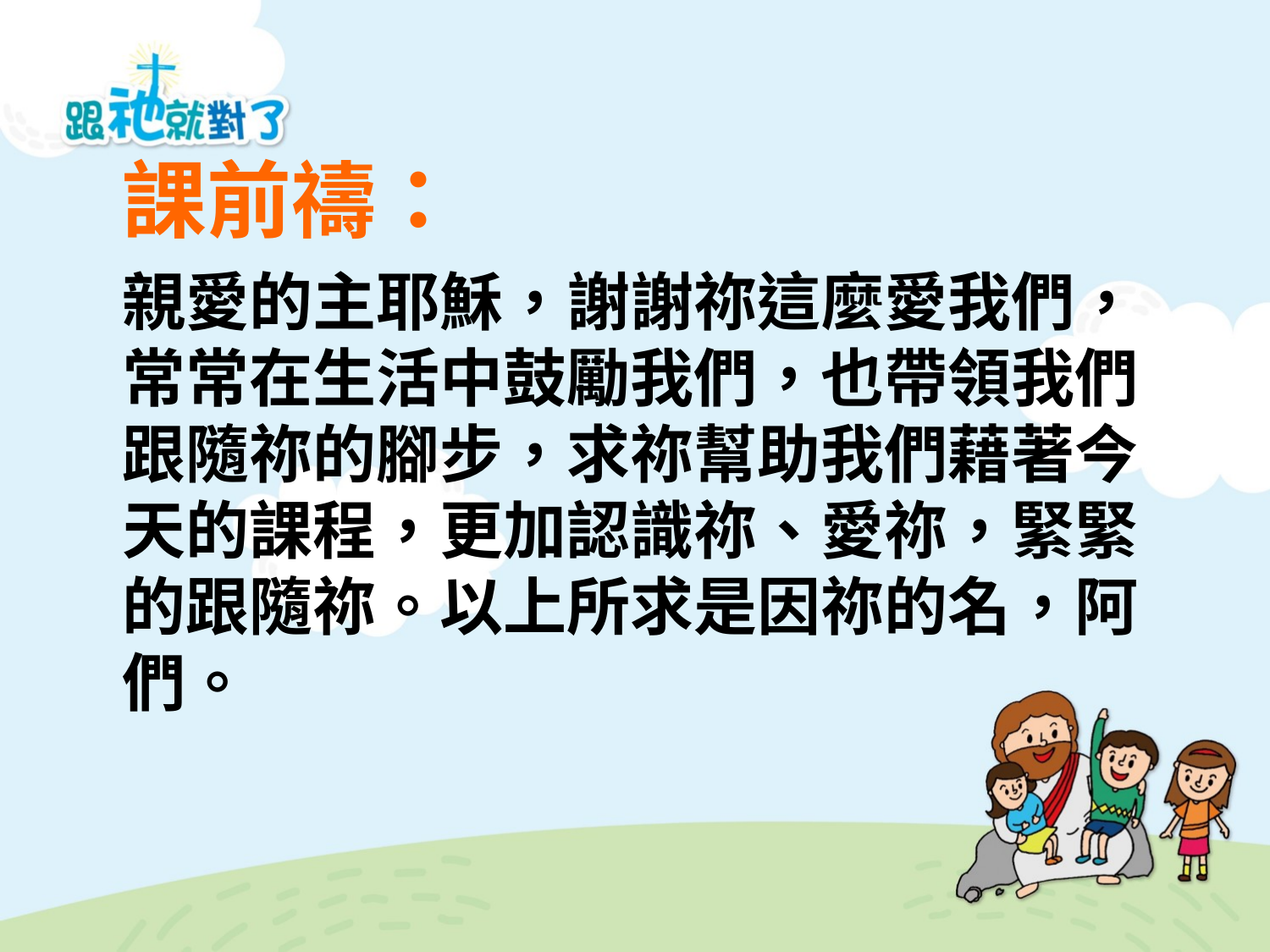

課前禱：
親愛的主耶穌，謝謝祢這麼愛我們，常常在生活中鼓勵我們，也帶領我們跟隨祢的腳步，求祢幫助我們藉著今天的課程，更加認識祢、愛祢，緊緊的跟隨祢。以上所求是因祢的名，阿們。